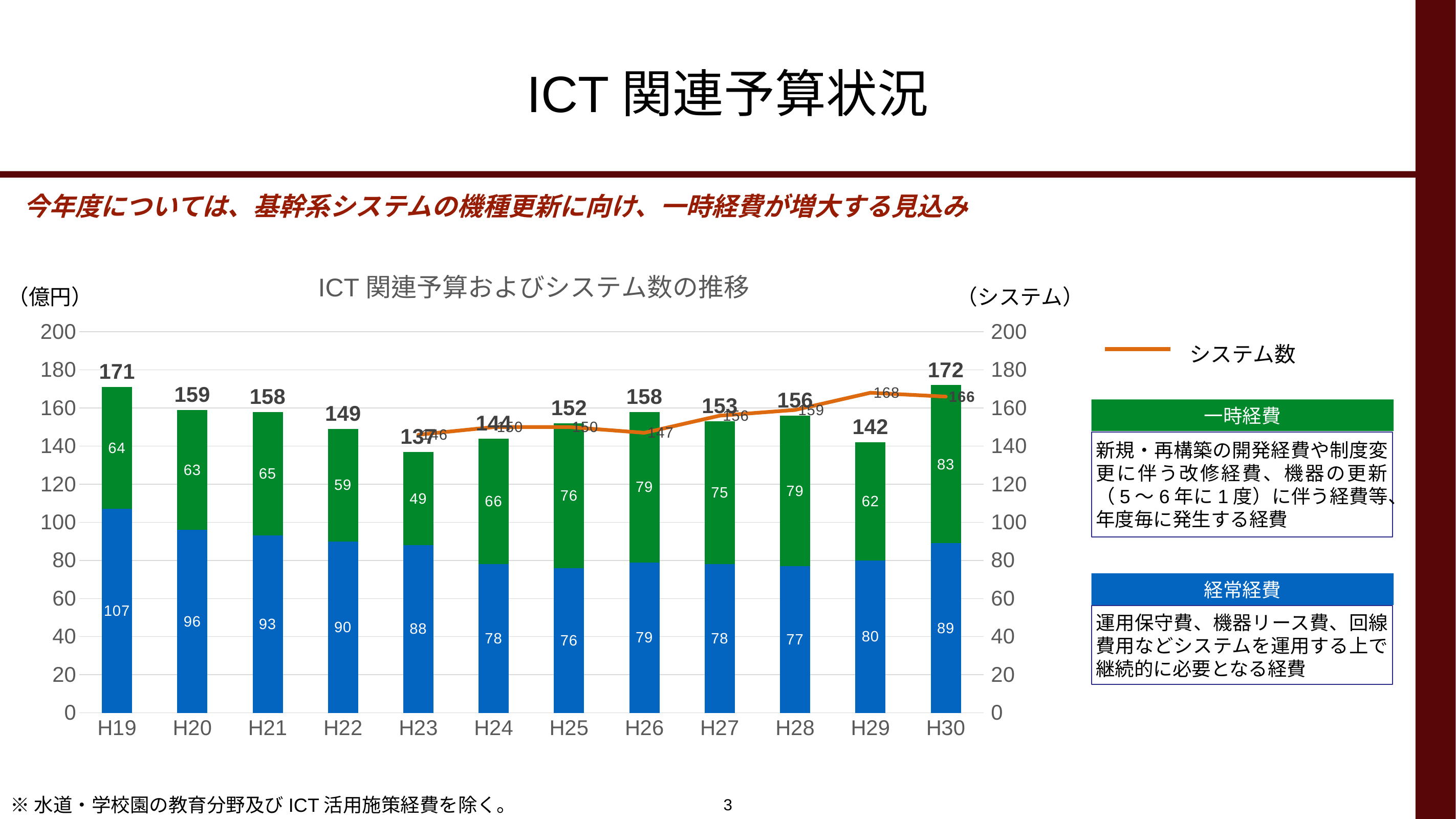

# ICT関連予算状況
今年度については、基幹系システムの機種更新に向け、一時経費が増大する見込み

### Chart: ICT関連予算およびシステム数の推移

| Category | 経常経費 | 一時経費 | 合計 | システム数 |
|---|---|---|---|---|
| H19 | 107.0 | 64.0 | 171.0 | None |
| H20 | 96.0 | 63.0 | 159.0 | None |
| H21 | 93.0 | 65.0 | 158.0 | None |
| H22 | 90.0 | 59.0 | 149.0 | None |
| H23 | 88.0 | 49.0 | 137.0 | 146.0 |
| H24 | 78.0 | 66.0 | 144.0 | 150.0 |
| H25 | 76.0 | 76.0 | 152.0 | 150.0 |
| H26 | 79.0 | 79.0 | 158.0 | 147.0 |
| H27 | 78.0 | 75.0 | 153.0 | 156.0 |
| H28 | 77.0 | 79.0 | 156.0 | 159.0 |
| H29 | 80.0 | 62.0 | 142.0 | 168.0 |
| H30 | 89.0 | 83.0 | 172.0 | 166.0 |
（億円）
（システム）
システム数
一時経費
新規・再構築の開発経費や制度変更に伴う改修経費、機器の更新（5～6年に1度）に伴う経費等、年度毎に発生する経費
経常経費
運用保守費、機器リース費、回線費用などシステムを運用する上で継続的に必要となる経費
3
※水道・学校園の教育分野及びICT活用施策経費を除く。